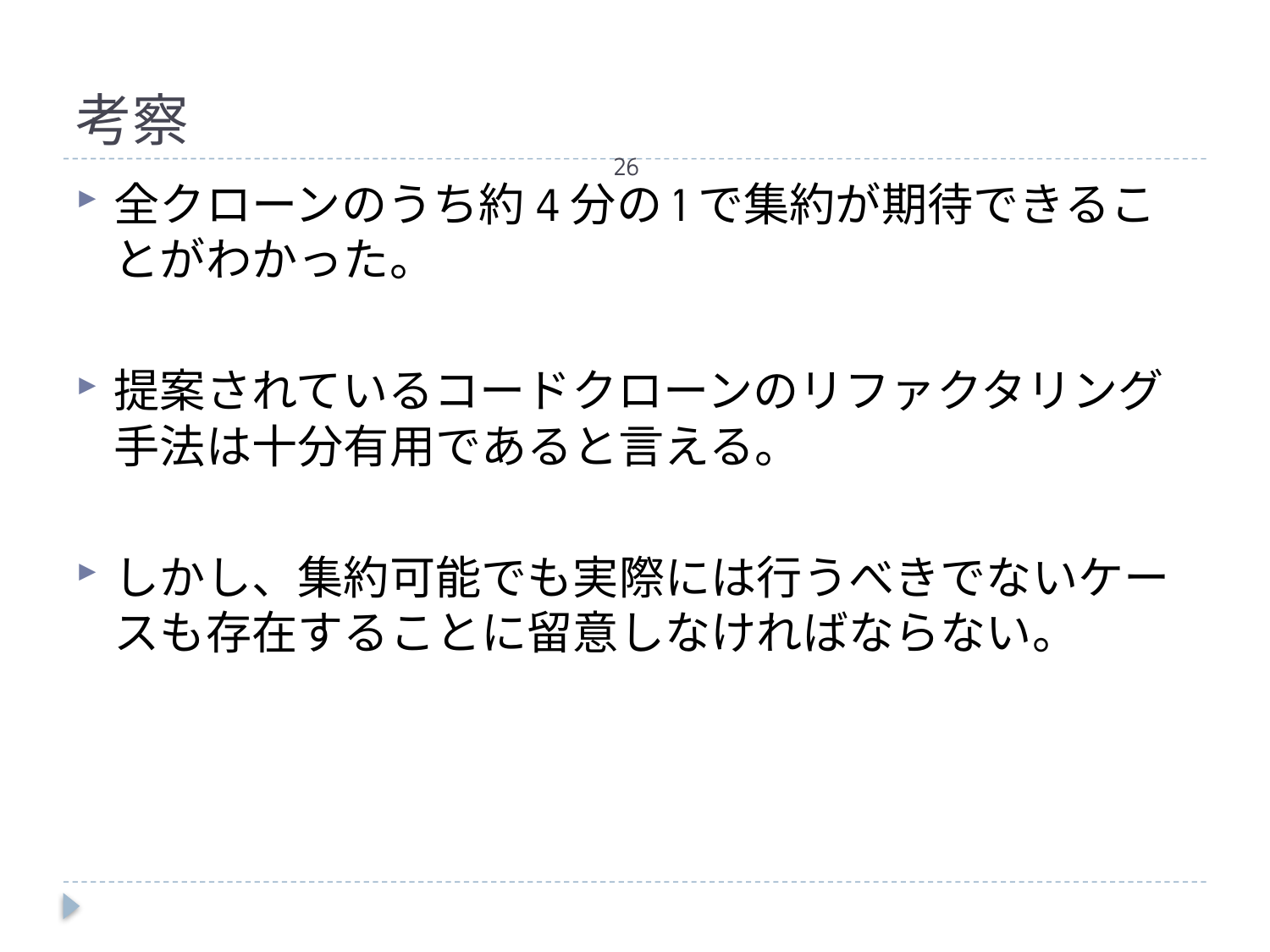

# 考察
26
全クローンのうち約4分の1で集約が期待できることがわかった。

提案されているコードクローンのリファクタリング手法は十分有用であると言える。

しかし、集約可能でも実際には行うべきでないケースも存在することに留意しなければならない。